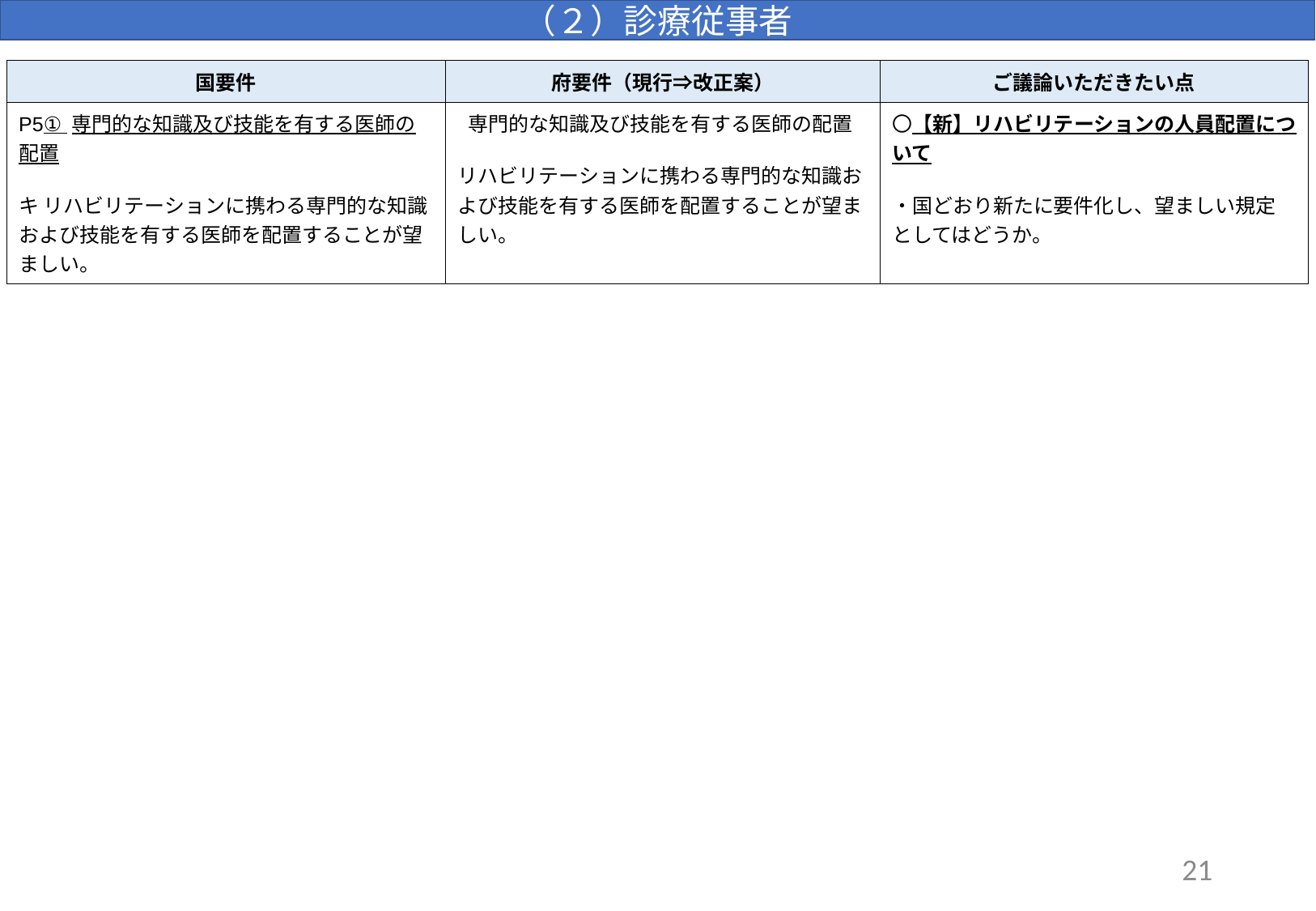

（２）診療従事者
| 国要件 | 府要件（現行⇒改正案） | ご議論いただきたい点 |
| --- | --- | --- |
| P5① 専門的な知識及び技能を有する医師の配置 キ リハビリテーションに携わる専門的な知識および技能を有する医師を配置することが望ましい。 | 専門的な知識及び技能を有する医師の配置 リハビリテーションに携わる専門的な知識および技能を有する医師を配置することが望ましい。 | 〇【新】リハビリテーションの人員配置について ・国どおり新たに要件化し、望ましい規定としてはどうか。 |
21